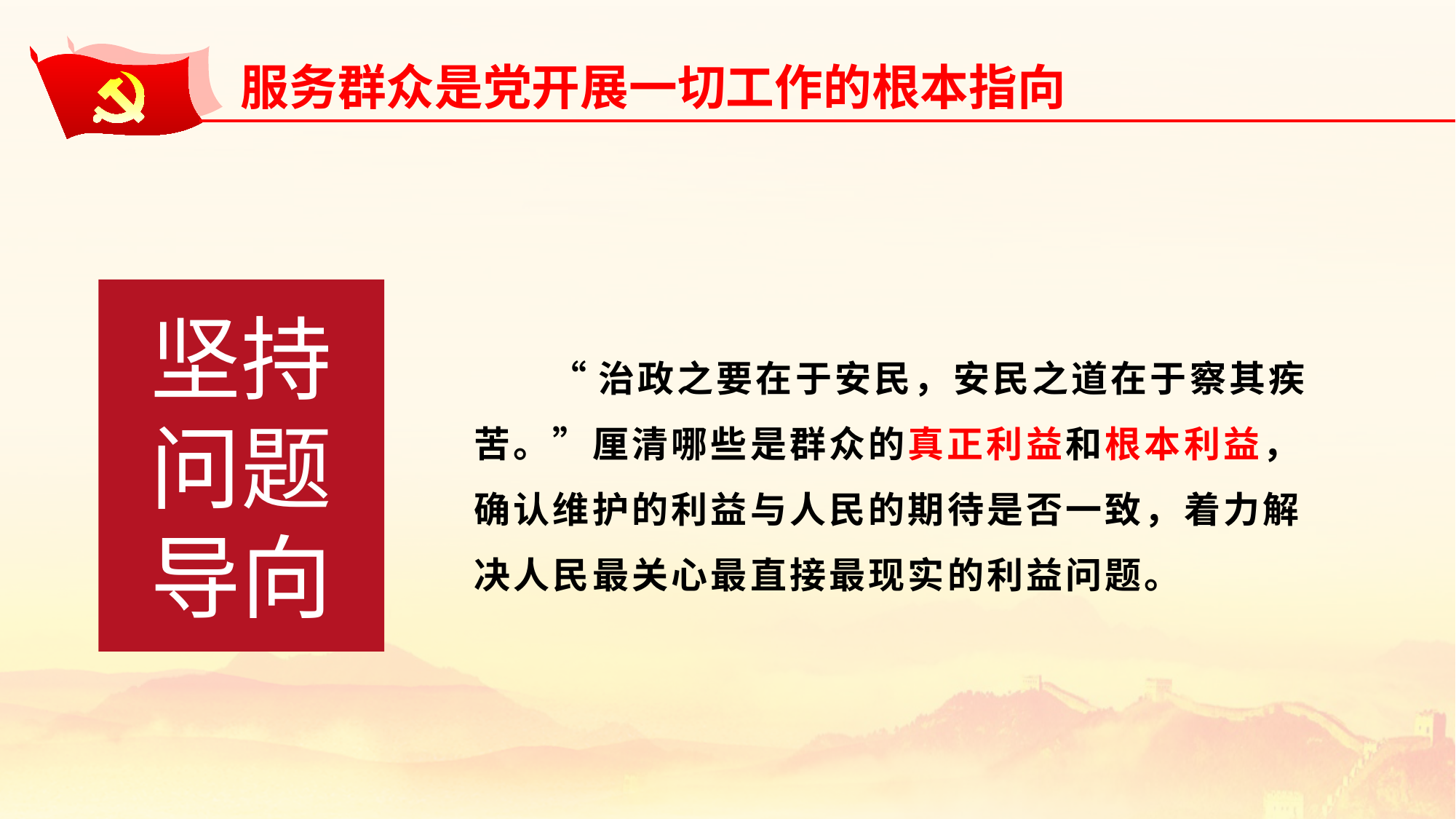

服务群众是党开展一切工作的根本指向
坚持问题导向
“治政之要在于安民，安民之道在于察其疾苦。”厘清哪些是群众的真正利益和根本利益，确认维护的利益与人民的期待是否一致，着力解决人民最关心最直接最现实的利益问题。
延时符（正式讲课时请删除）